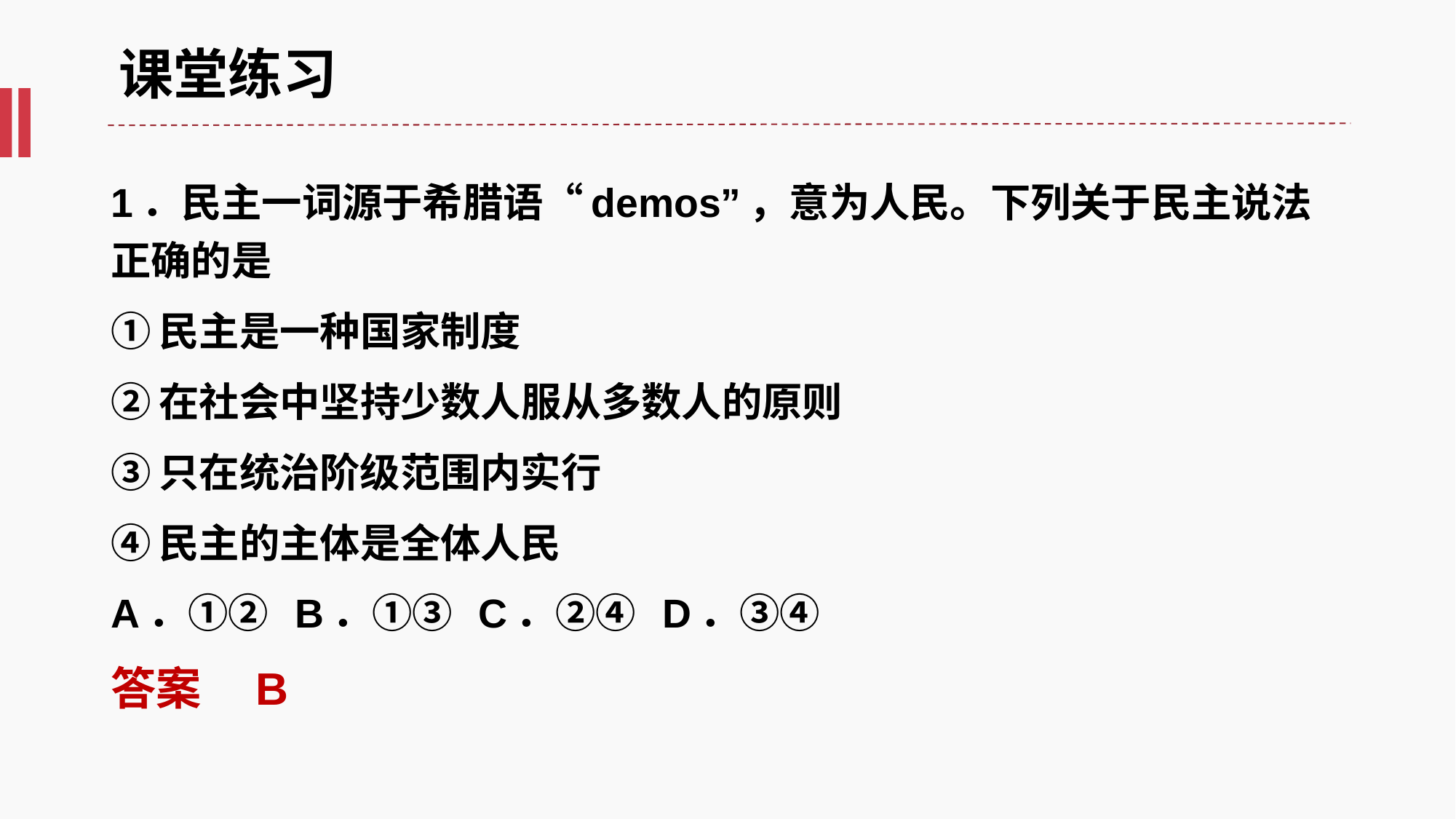

# 课堂练习
1．民主一词源于希腊语“demos”，意为人民。下列关于民主说法正确的是
①民主是一种国家制度
②在社会中坚持少数人服从多数人的原则
③只在统治阶级范围内实行
④民主的主体是全体人民
A．①②  B．①③  C．②④  D．③④
答案　B